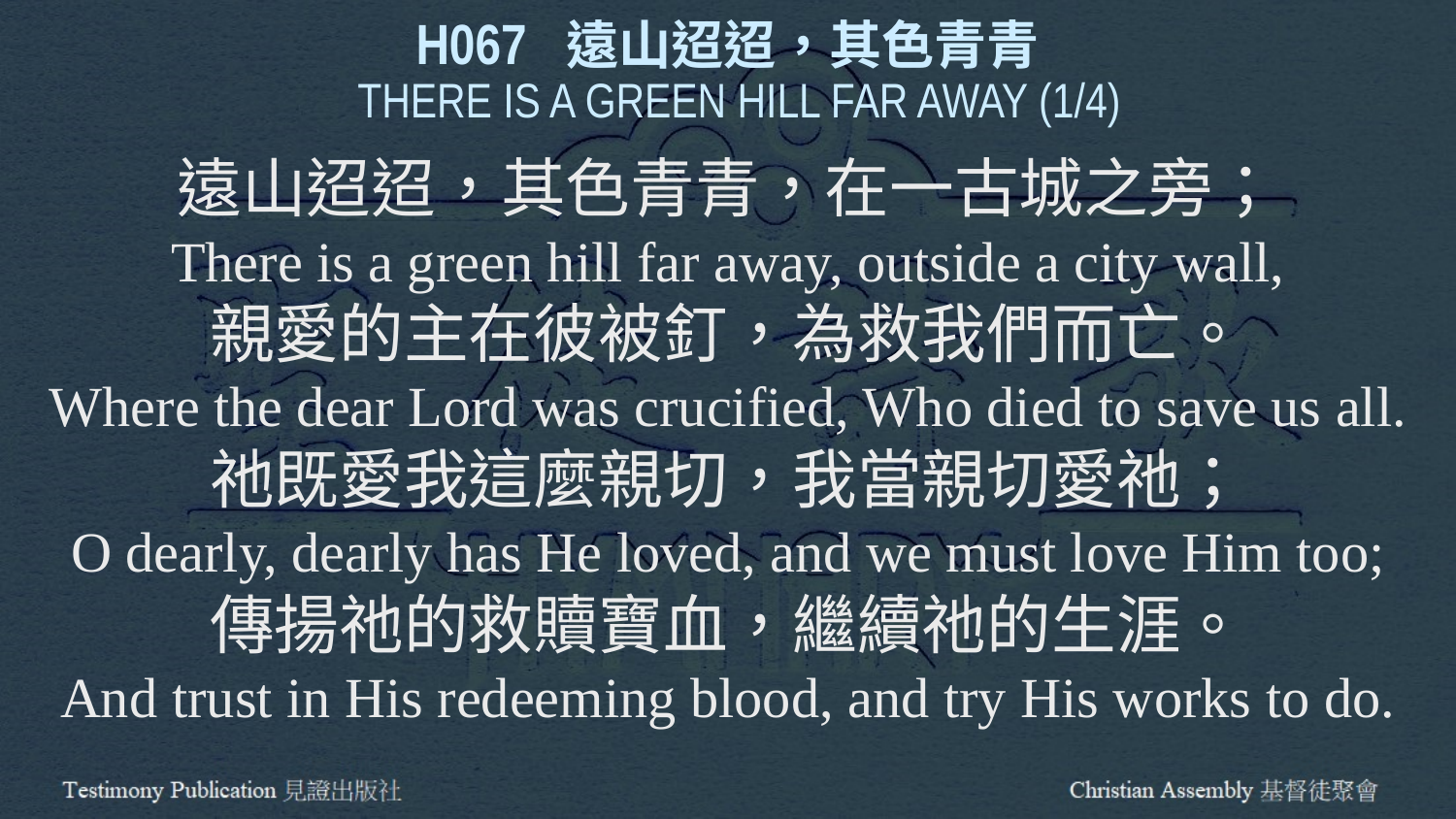

H067  遠山迢迢，其色青青
 THERE IS A GREEN HILL FAR AWAY (1/4)
遠山迢迢，其色青青，在一古城之旁；
There is a green hill far away, outside a city wall,
親愛的主在彼被釘，為救我們而亡。
Where the dear Lord was crucified, Who died to save us all.
祂既愛我這麼親切，我當親切愛祂；
O dearly, dearly has He loved, and we must love Him too;
傳揚祂的救贖寶血，繼續祂的生涯。
And trust in His redeeming blood, and try His works to do.